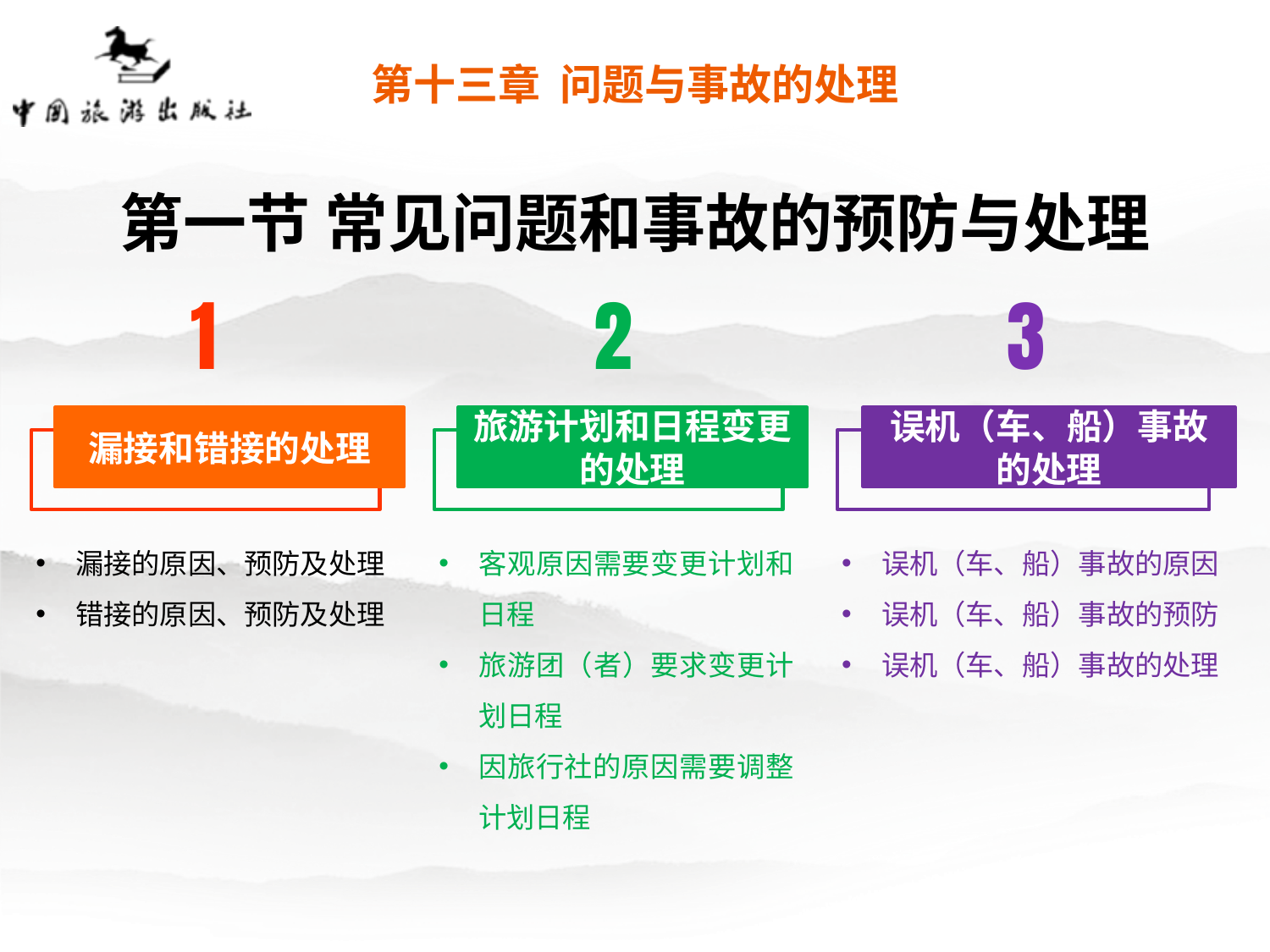

第十三章  问题与事故的处理
第一节 常见问题和事故的预防与处理
3
误机（车、船）事故的处理

误机（车、船）事故的原因
误机（车、船）事故的预防
误机（车、船）事故的处理
1
漏接和错接的处理

漏接的原因、预防及处理
错接的原因、预防及处理
2
旅游计划和日程变更的处理

客观原因需要变更计划和日程
旅游团（者）要求变更计划日程
因旅行社的原因需要调整计划日程